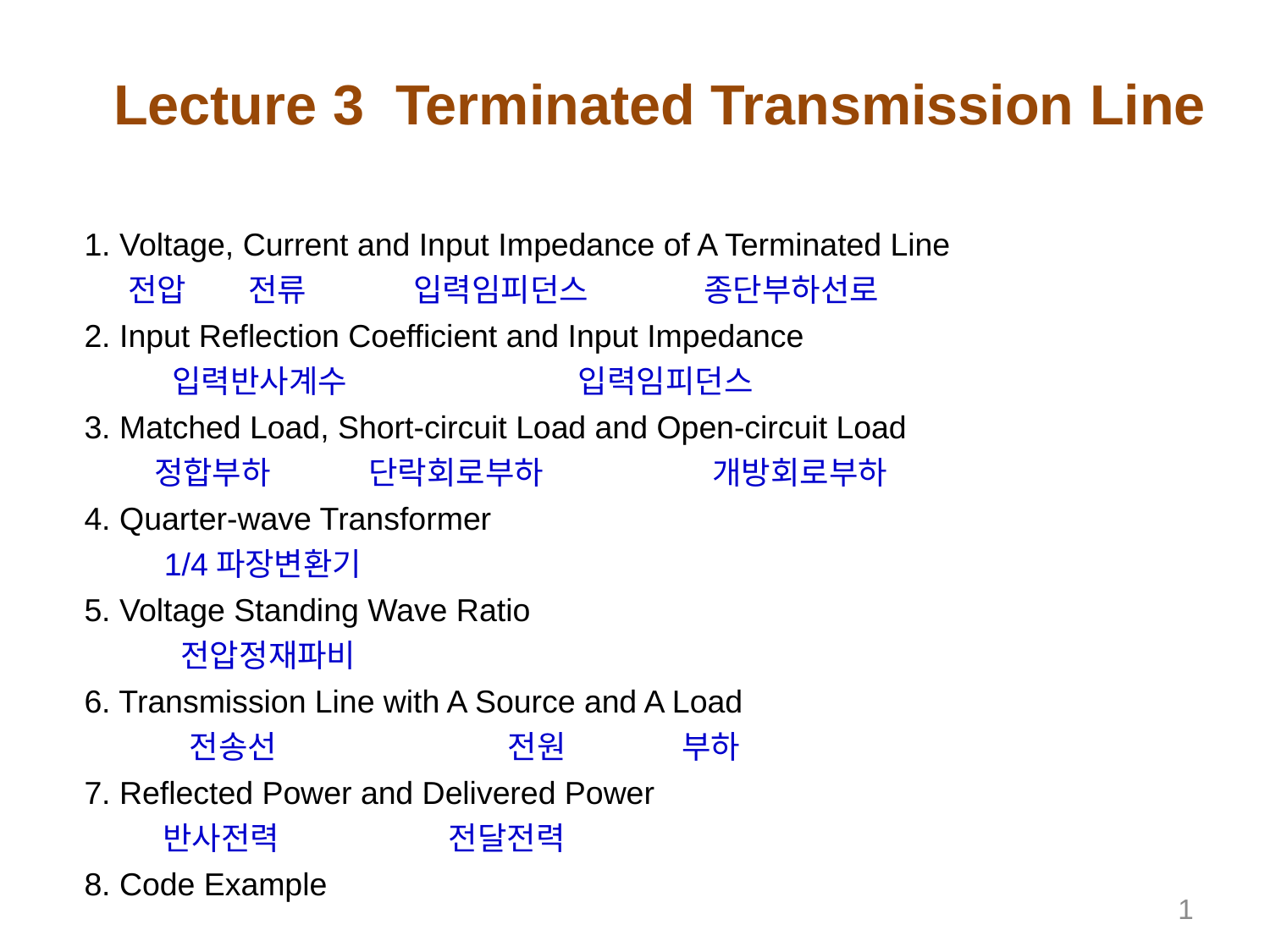

Lecture 3  Terminated Transmission Line

1. Voltage, Current and Input Impedance of A Terminated Line
     전압       전류            입력임피던스             종단부하선로
2. Input Reflection Coefficient and Input Impedance
         입력반사계수                          입력임피던스
3. Matched Load, Short-circuit Load and Open-circuit Load
       정합부하           단락회로부하                   개방회로부하
4. Quarter-wave Transformer
         1/4파장변환기
5. Voltage Standing Wave Ratio
          전압정재파비
6. Transmission Line with A Source and A Load
           전송선                          전원             부하
7. Reflected Power and Delivered Power
        반사전력                   전달전력
8. Code Example
1